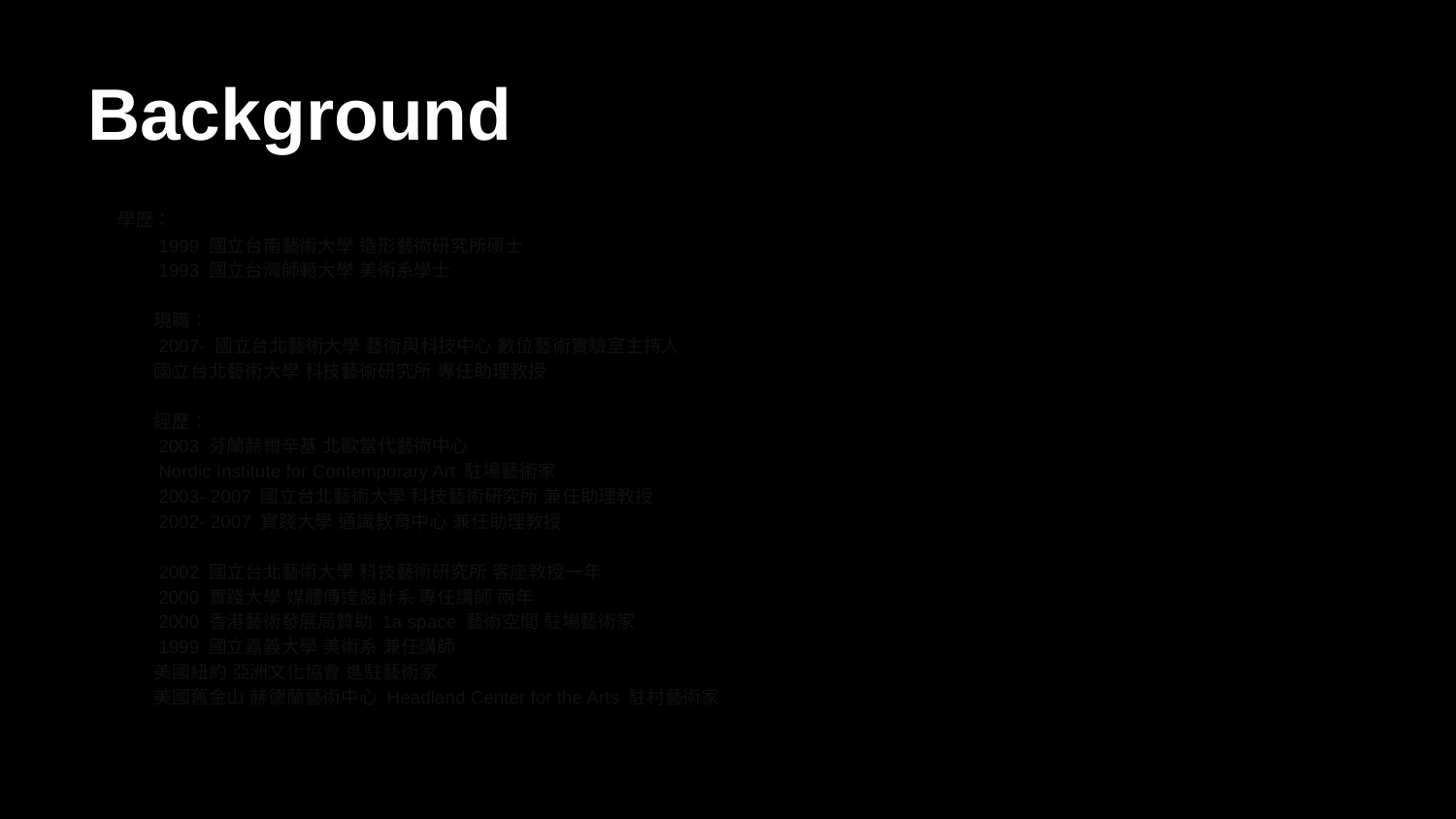

# Background
學歷：
　　1999 國立台南藝術大學 造形藝術研究所碩士
　　1993 國立台灣師範大學 美術系學士

　　現職：
　　2007- 國立台北藝術大學 藝術與科技中心 數位藝術實驗室主持人
　　國立台北藝術大學 科技藝術研究所 專任助理教授

　　經歷：
　　2003 芬蘭赫爾辛基 北歐當代藝術中心
　　Nordic Institute for Contemporary Art 駐場藝術家
　　2003- 2007 國立台北藝術大學 科技藝術研究所 兼任助理教授
　　2002- 2007 實踐大學 通識教育中心 兼任助理教授

　　2002 國立台北藝術大學 科技藝術研究所 客座教授一年
　　2000 實踐大學 媒體傳達設計系 專任講師 兩年
　　2000 香港藝術發展局贊助 1a space 藝術空間 駐場藝術家
　　1999 國立嘉義大學 美術系 兼任講師
　　美國紐約 亞洲文化協會 進駐藝術家
　　美國舊金山 赫德蘭藝術中心 Headland Center for the Arts 駐村藝術家